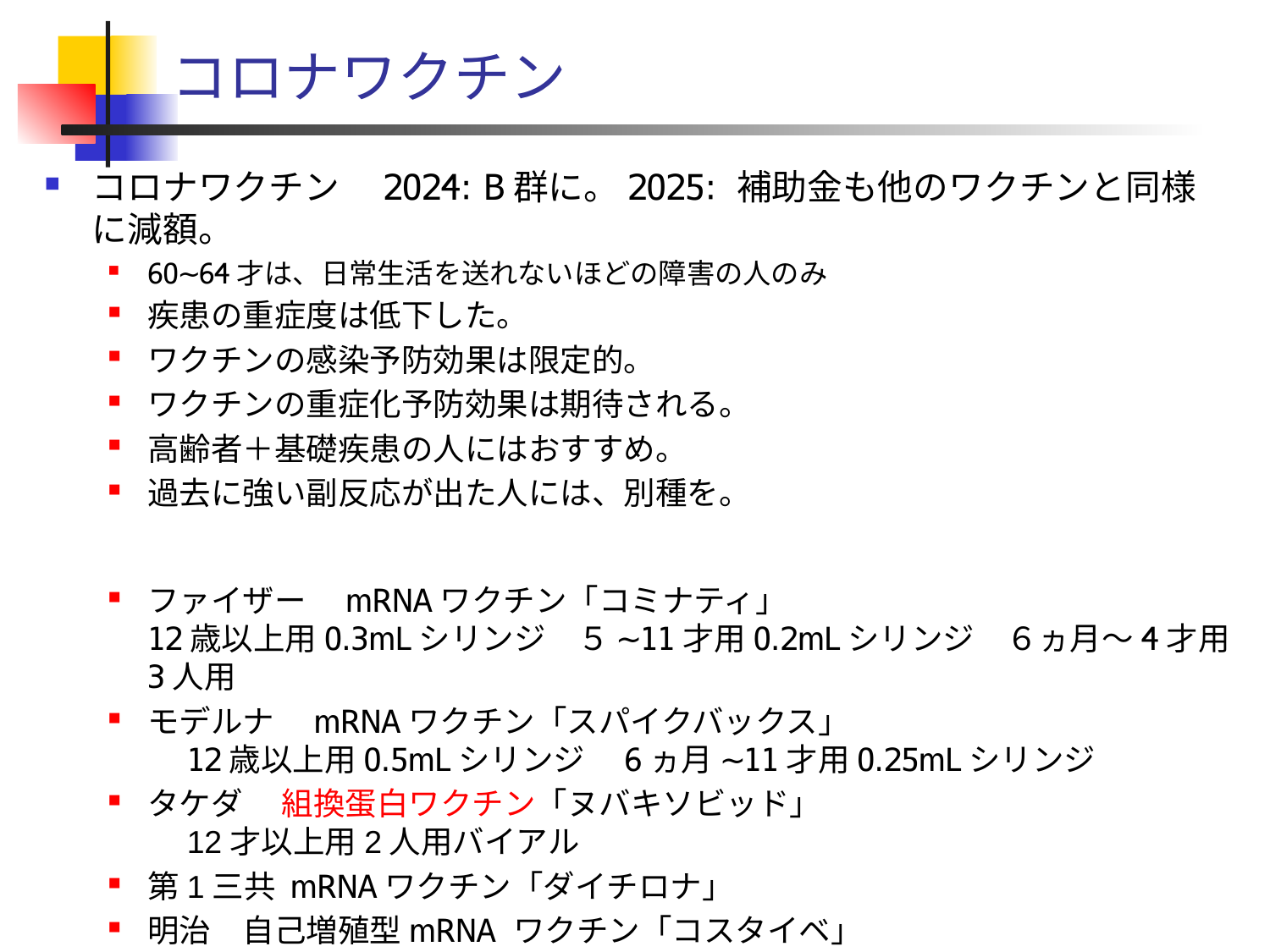

# コロナワクチン
コロナワクチン　2024: B群に。2025: 補助金も他のワクチンと同様に減額。
60~64才は、日常生活を送れないほどの障害の人のみ
疾患の重症度は低下した。
ワクチンの感染予防効果は限定的。
ワクチンの重症化予防効果は期待される。
高齢者＋基礎疾患の人にはおすすめ。
過去に強い副反応が出た人には、別種を。

ファイザー　mRNAワクチン「コミナティ」
12歳以上用0.3mLシリンジ　５~11才用0.2mLシリンジ　６ヵ月～4才用3人用
モデルナ　mRNAワクチン「スパイクバックス」
　12歳以上用0.5mLシリンジ　6ヵ月~11才用0.25mLシリンジ
タケダ　 組換蛋白ワクチン「ヌバキソビッド」
　12才以上用2人用バイアル
第1三共 mRNAワクチン「ダイチロナ」
明治　自己増殖型mRNA ワクチン「コスタイベ」